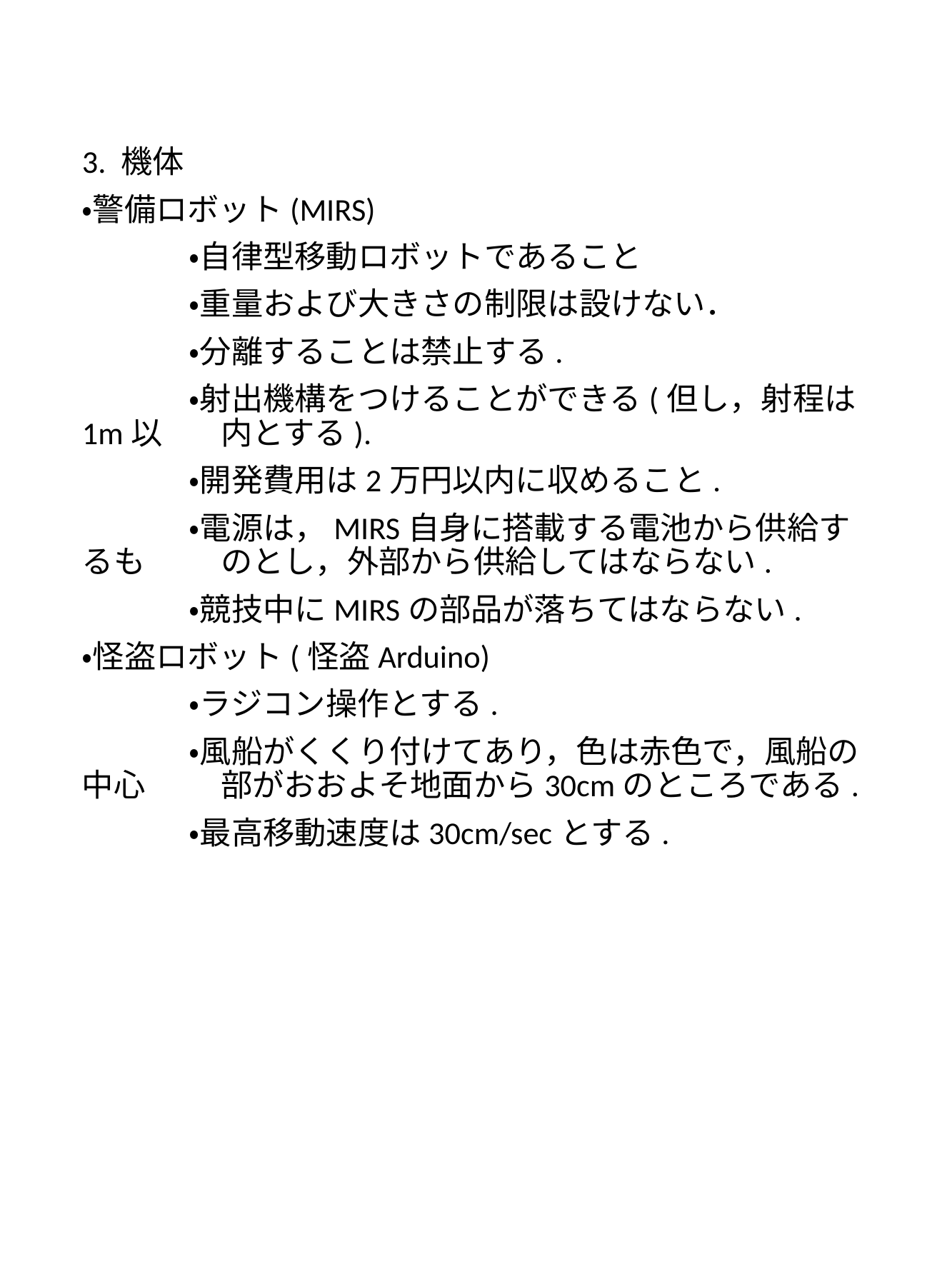

#
3. 機体
・警備ロボット(MIRS)
	・自律型移動ロボットであること
	・重量および大きさの制限は設けない．
	・分離することは禁止する.
	・射出機構をつけることができる(但し，射程は1m以	　内とする).
	・開発費用は2万円以内に収めること.
	・電源は，MIRS自身に搭載する電池から供給するも	　のとし，外部から供給してはならない.
	・競技中にMIRSの部品が落ちてはならない.
・怪盗ロボット(怪盗Arduino)
	・ラジコン操作とする.
	・風船がくくり付けてあり，色は赤色で，風船の中心	　部がおおよそ地面から30cmのところである.
	・最高移動速度は30cm/secとする.